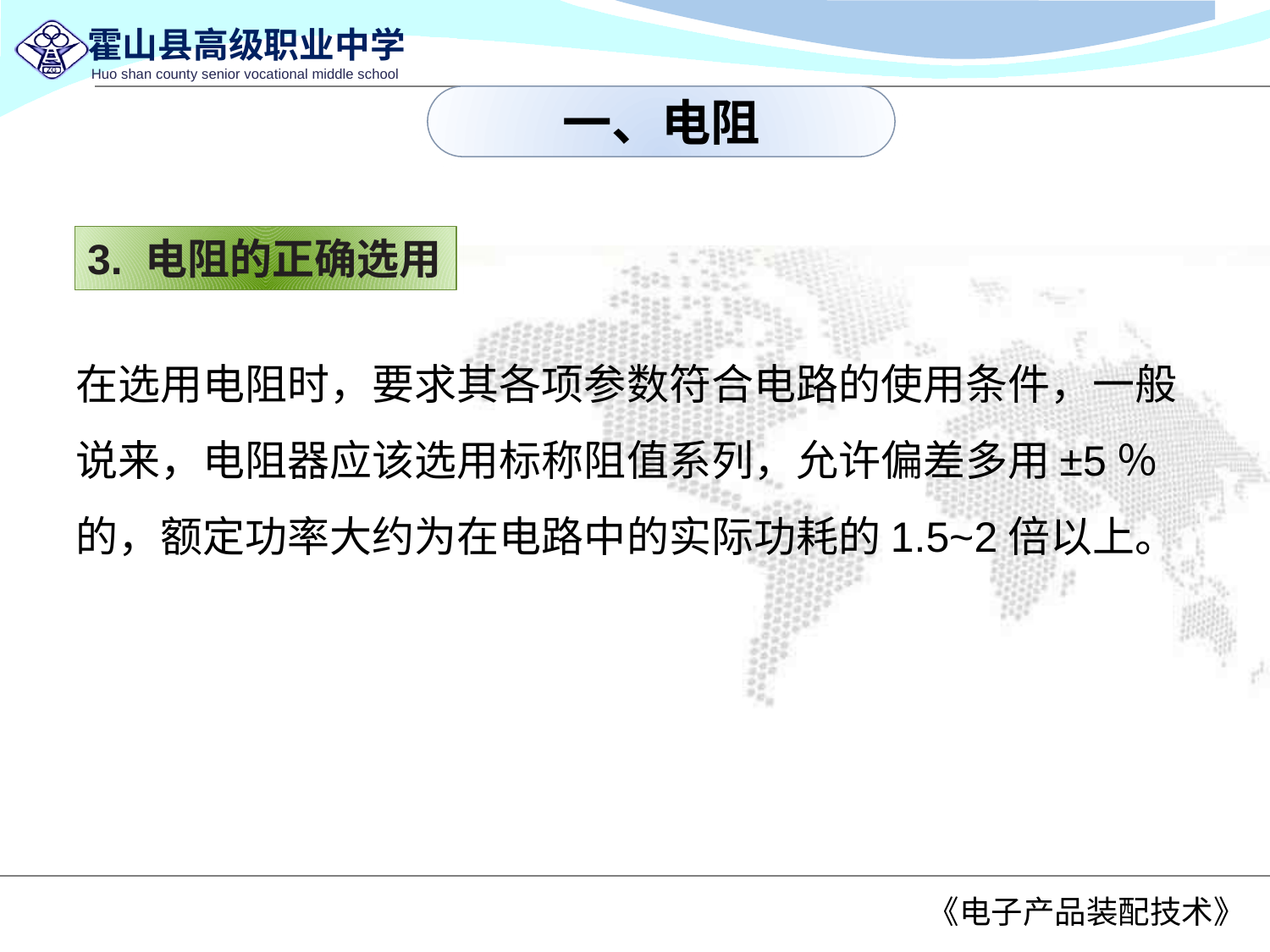

一、电阻
3. 电阻的正确选用
在选用电阻时，要求其各项参数符合电路的使用条件，一般说来，电阻器应该选用标称阻值系列，允许偏差多用±5％的，额定功率大约为在电路中的实际功耗的1.5~2倍以上。